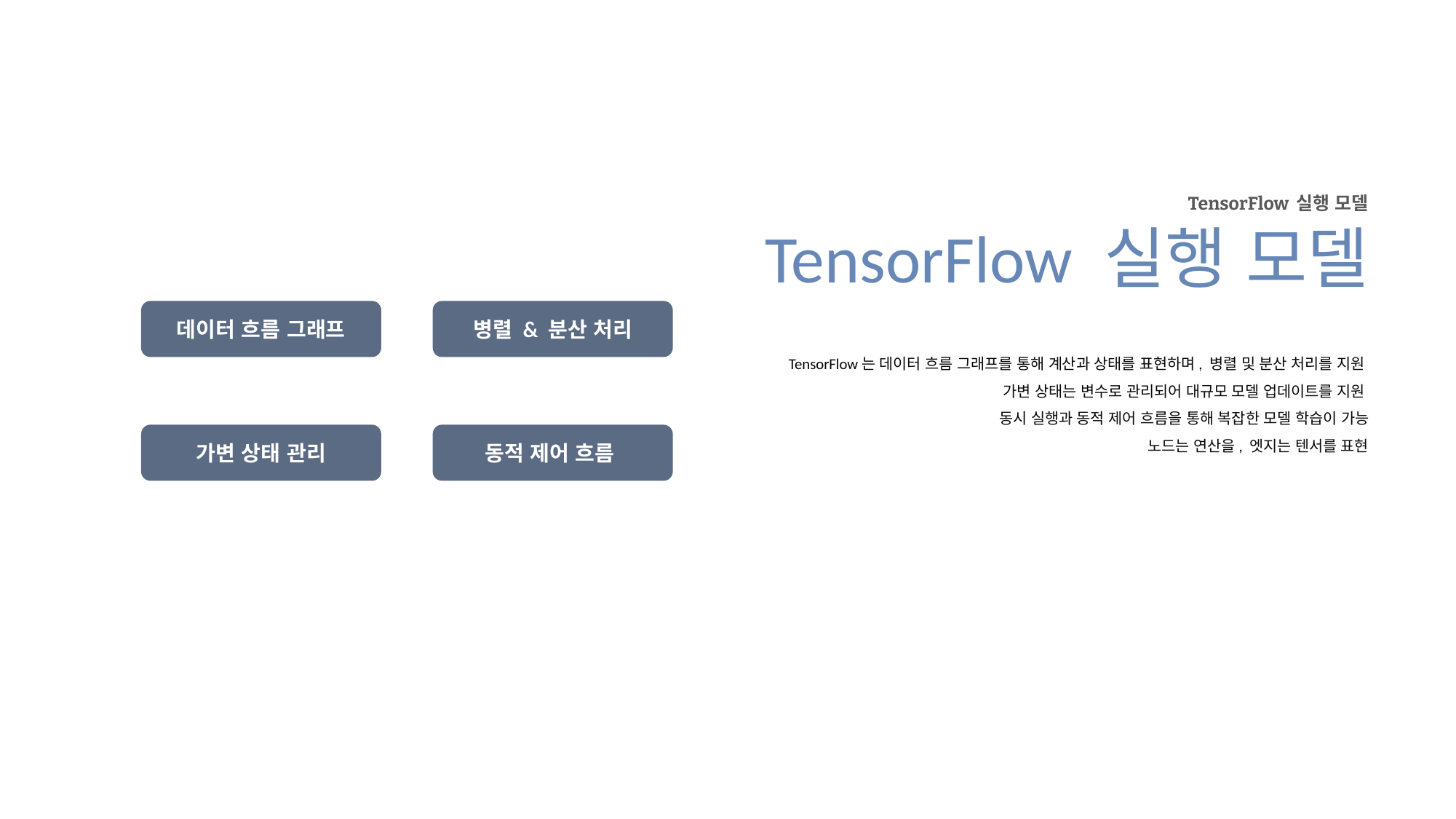

TensorFlow 실행 모델
TensorFlow 실행 모델

데이터 흐름 그래프
병렬 & 분산 처리
TensorFlow는 데이터 흐름 그래프를 통해 계산과 상태를 표현하며, 병렬 및 분산 처리를 지원
가변 상태는 변수로 관리되어 대규모 모델 업데이트를 지원
동시 실행과 동적 제어 흐름을 통해 복잡한 모델 학습이 가능
노드는 연산을, 엣지는 텐서를 표현

가변 상태 관리
동적 제어 흐름